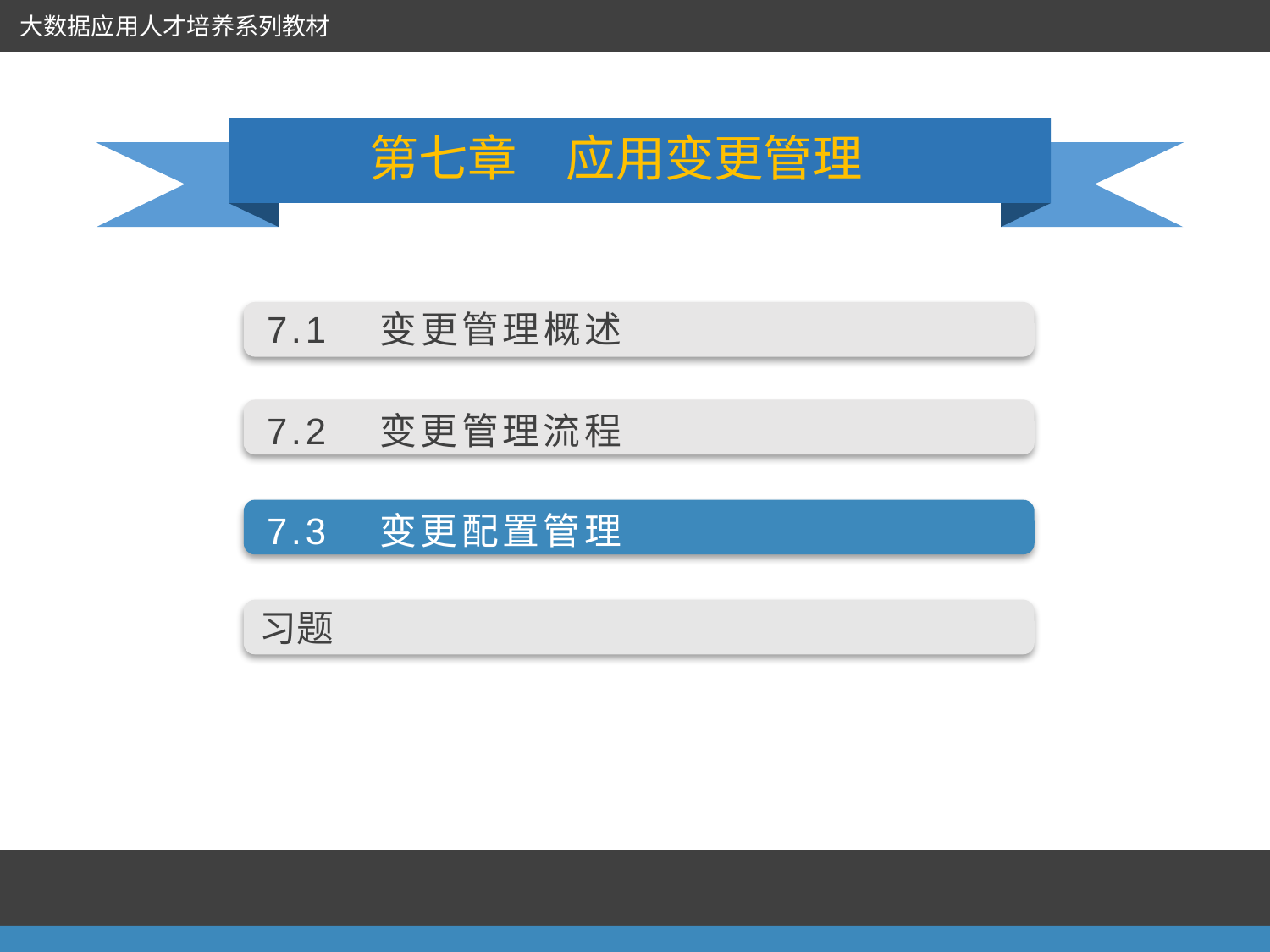

大数据应用人才培养系列教材

第七章　应用变更管理
7.1　变更管理概述

7.2　变更管理流程

7.3　变更配置管理
习题